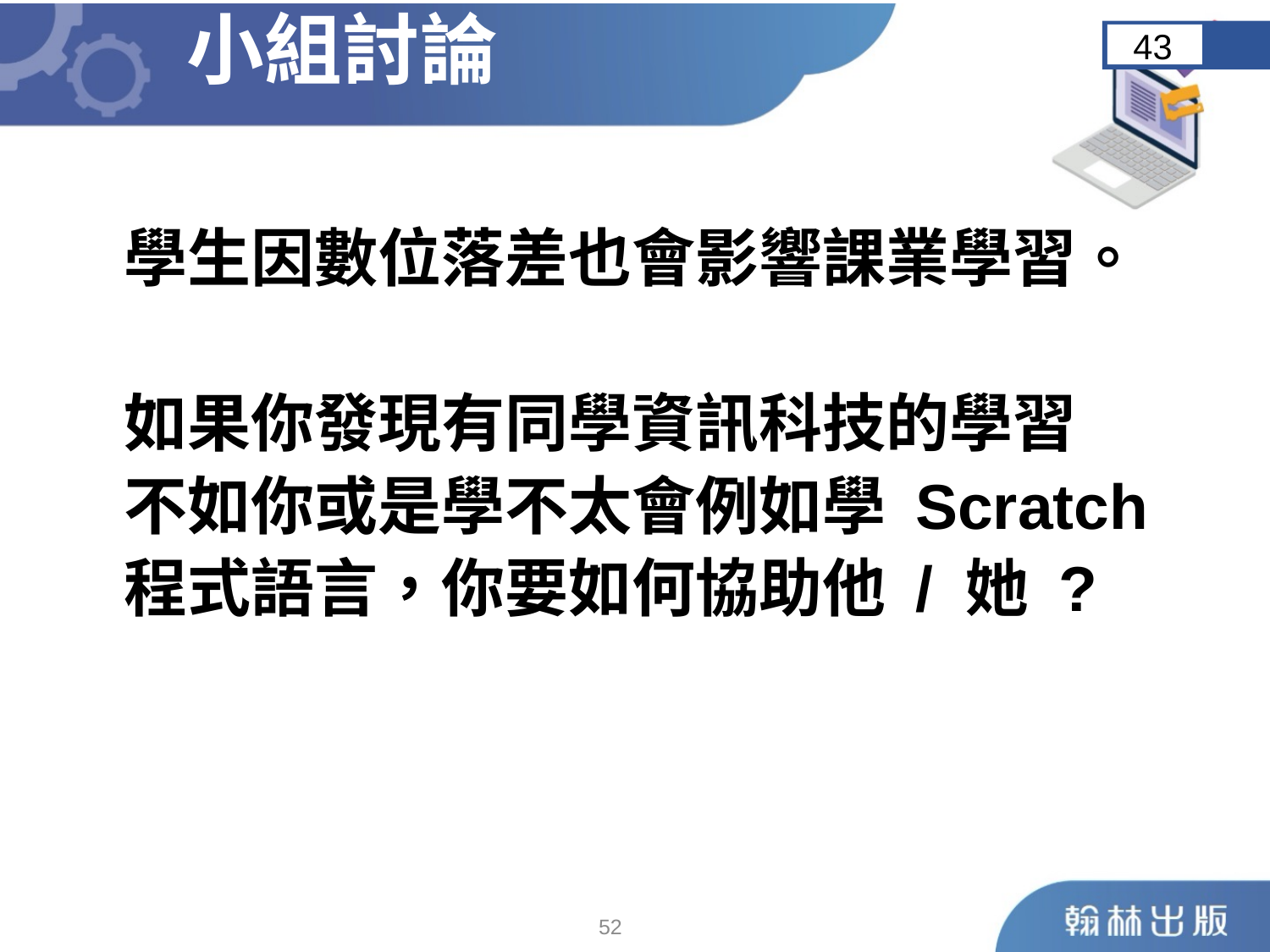

小組討論
43
學生因數位落差也會影響課業學習。

如果你發現有同學資訊科技的學習
不如你或是學不太會例如學 Scratch
程式語言，你要如何協助他 / 她 ?
52